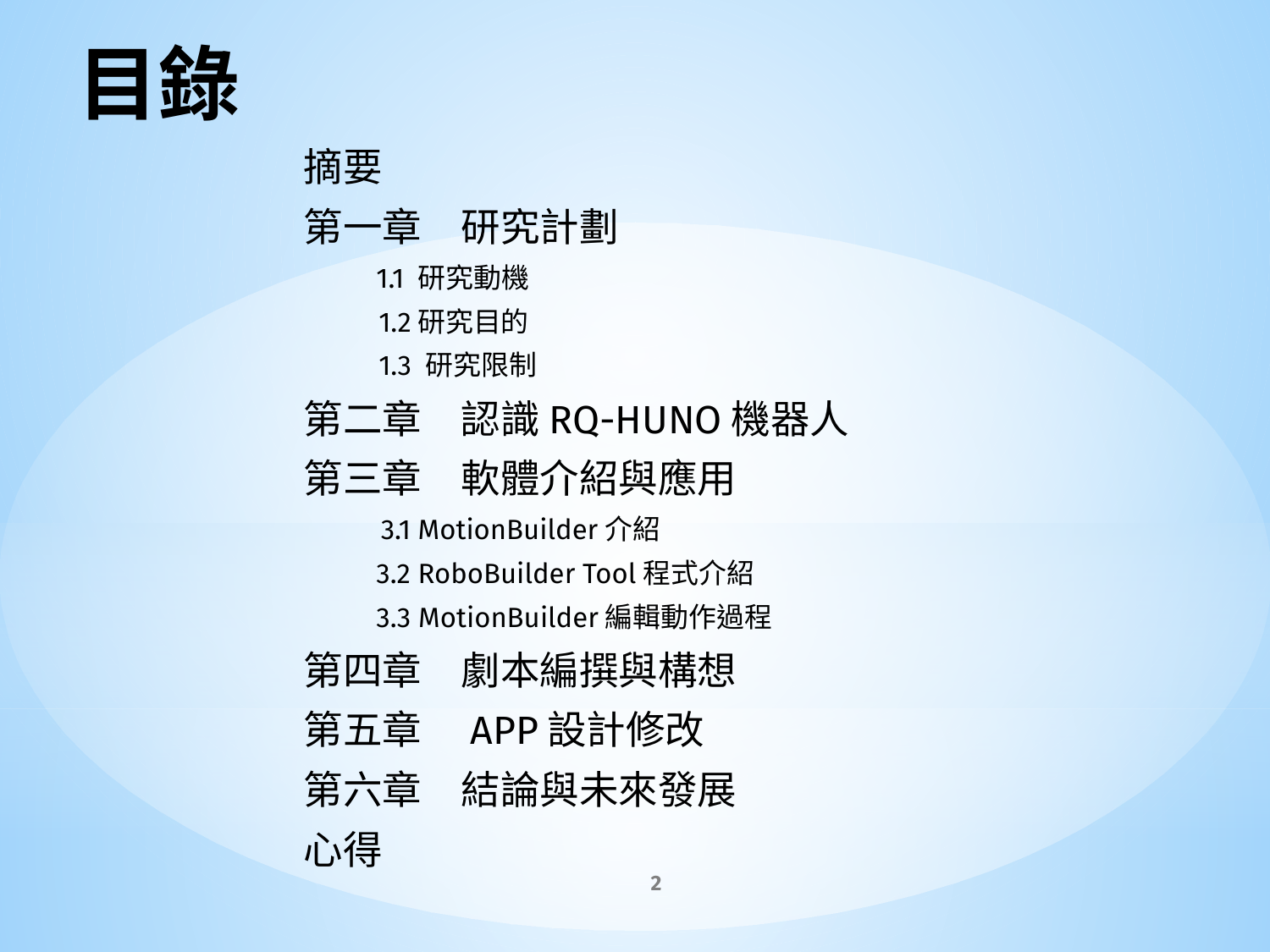

# 目錄
摘要
第一章　研究計劃
	　　　  1.1 研究動機
	　　  1.2研究目的
	　　  1.3 研究限制
第二章　認識RQ-HUNO機器人
第三章　軟體介紹與應用
	　　 　  3.1 MotionBuilder介紹
	　      3.2 RoboBuilder Tool程式介紹
	　      3.3 MotionBuilder編輯動作過程
第四章　劇本編撰與構想
第五章　APP設計修改
第六章　結論與未來發展
心得

2